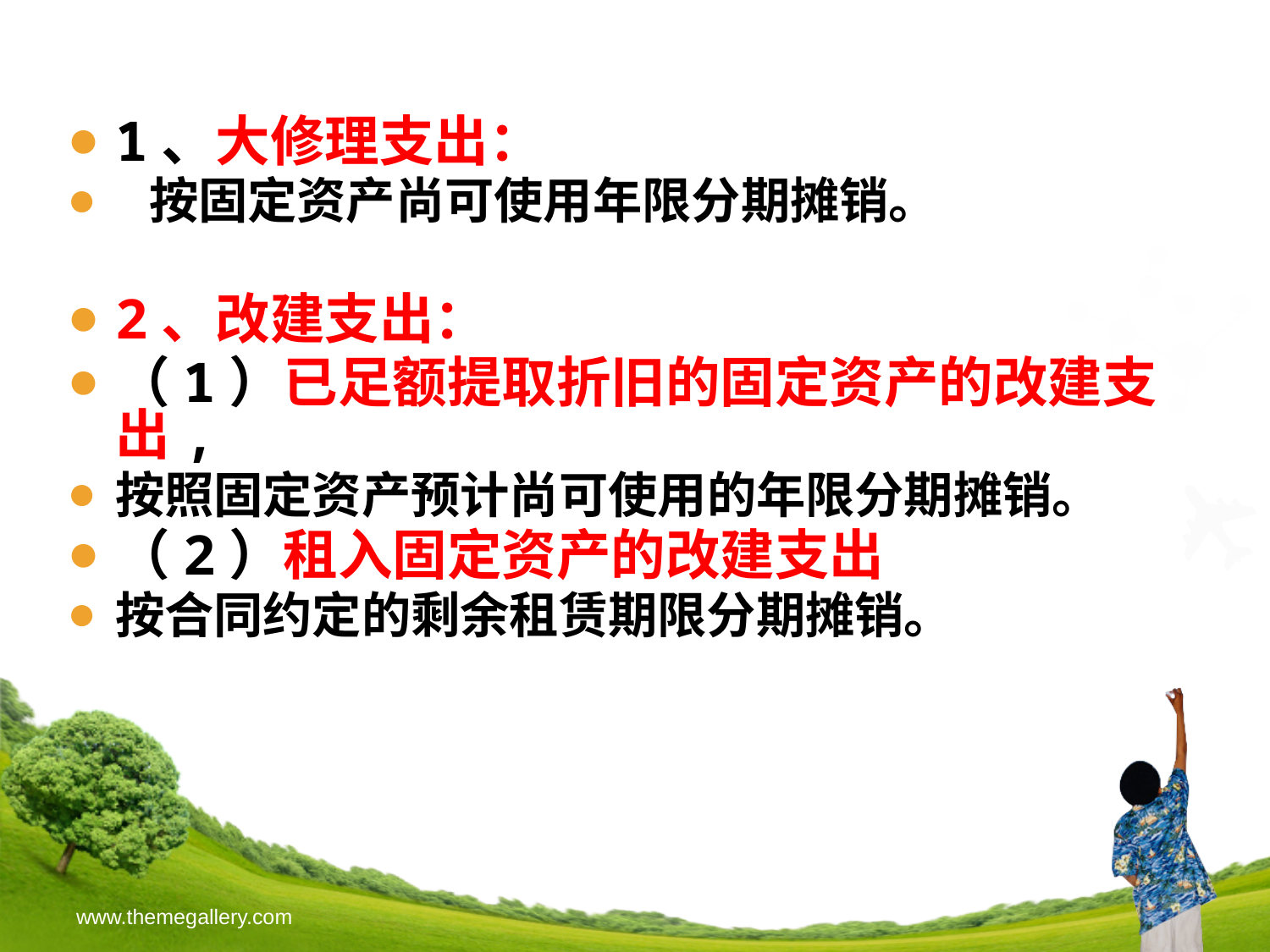

1、大修理支出：
  按固定资产尚可使用年限分期摊销。

2、改建支出：
（1）已足额提取折旧的固定资产的改建支出,
按照固定资产预计尚可使用的年限分期摊销。
（2）租入固定资产的改建支出
按合同约定的剩余租赁期限分期摊销。
www.themegallery.com